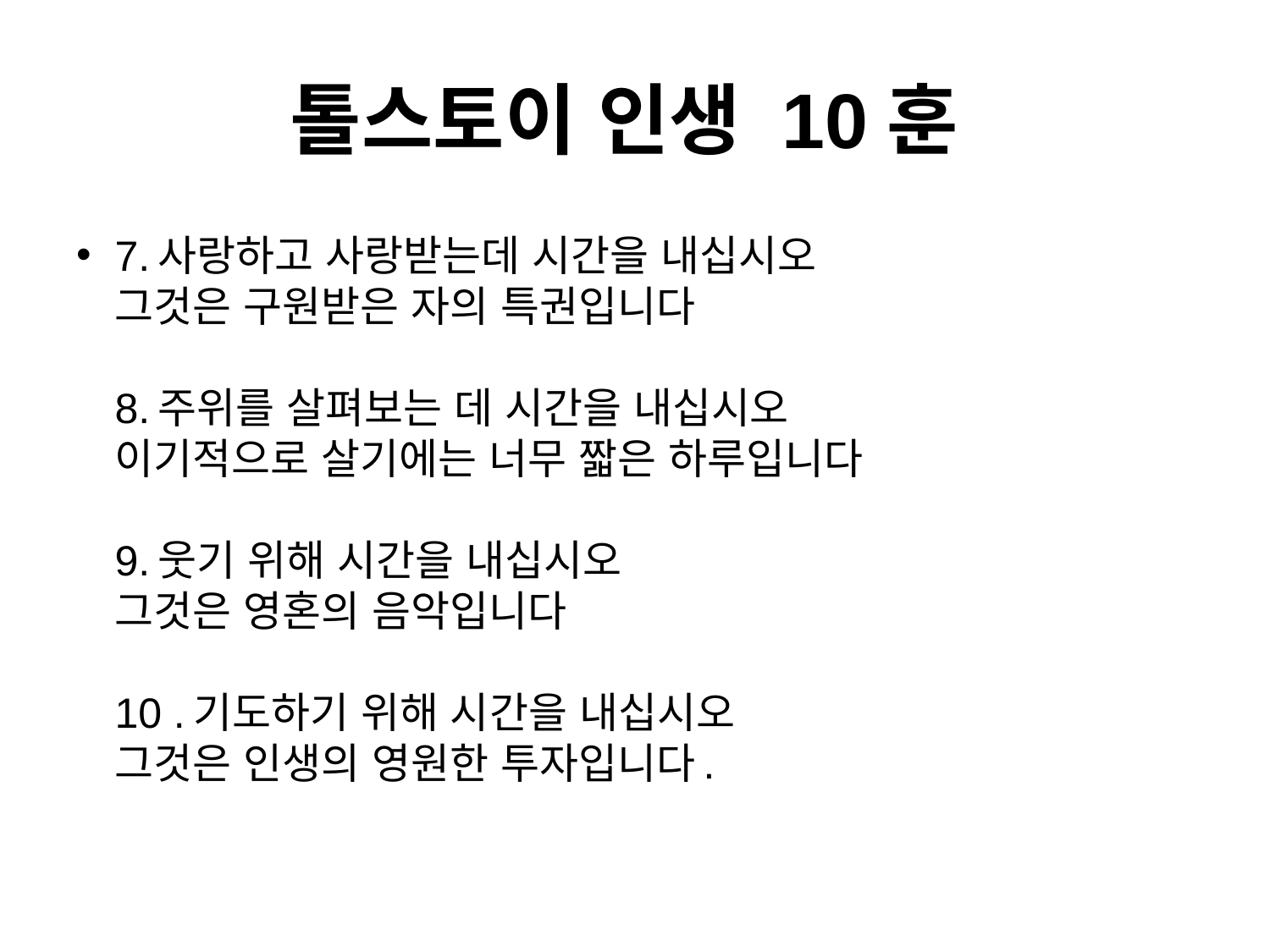

# 톨스토이 인생 10훈
7.사랑하고 사랑받는데 시간을 내십시오
그것은 구원받은 자의 특권입니다
8.주위를 살펴보는 데 시간을 내십시오
이기적으로 살기에는 너무 짧은 하루입니다
9.웃기 위해 시간을 내십시오
그것은 영혼의 음악입니다
10 .기도하기 위해 시간을 내십시오
그것은 인생의 영원한 투자입니다.